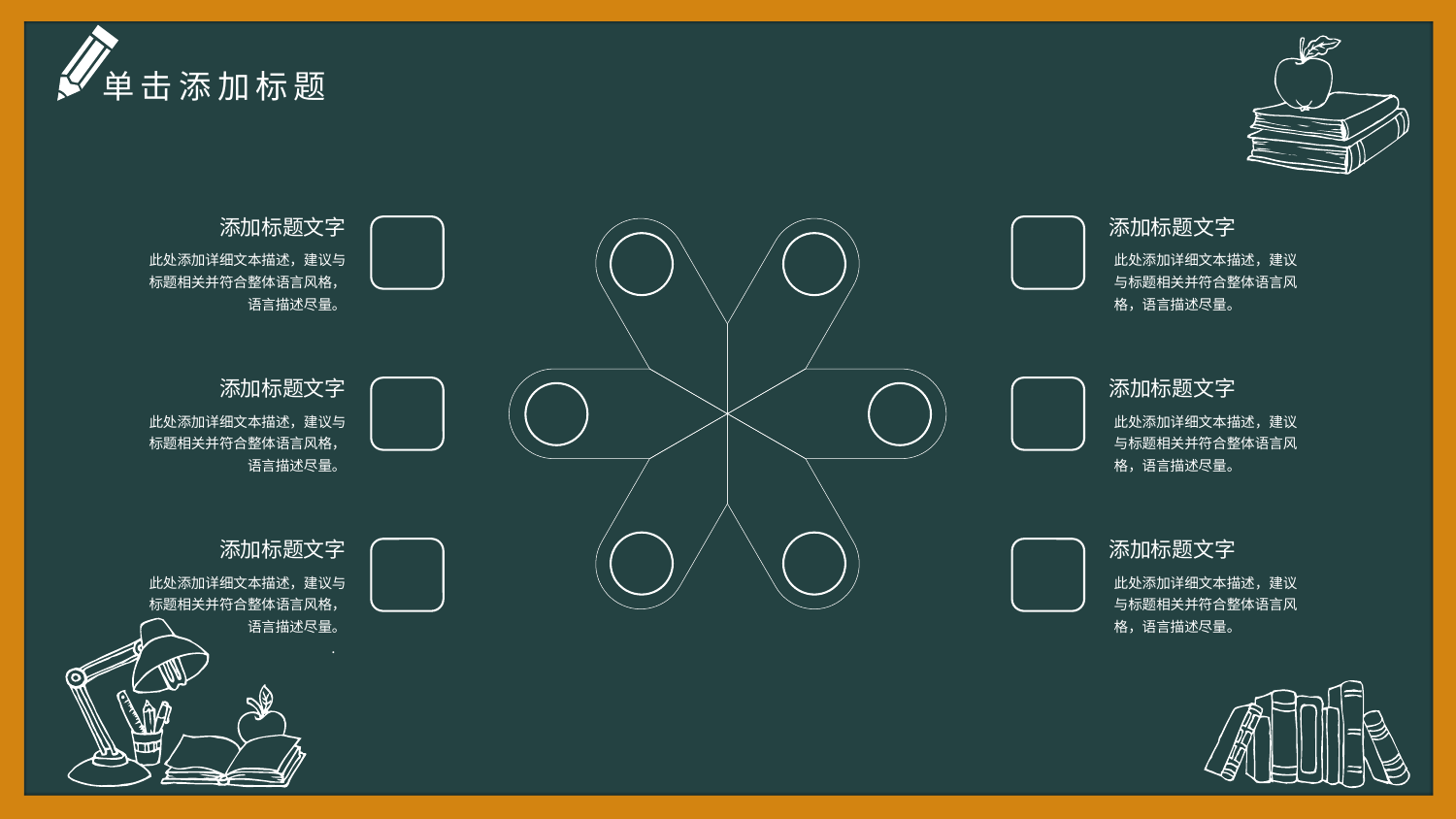

单击添加标题

添加标题文字
添加标题文字

此处添加详细文本描述，建议与标题相关并符合整体语言风格，语言描述尽量。
此处添加详细文本描述，建议与标题相关并符合整体语言风格，语言描述尽量。

添加标题文字
添加标题文字

此处添加详细文本描述，建议与标题相关并符合整体语言风格，语言描述尽量。
此处添加详细文本描述，建议与标题相关并符合整体语言风格，语言描述尽量。

添加标题文字
添加标题文字

此处添加详细文本描述，建议与标题相关并符合整体语言风格，语言描述尽量。
.
此处添加详细文本描述，建议与标题相关并符合整体语言风格，语言描述尽量。